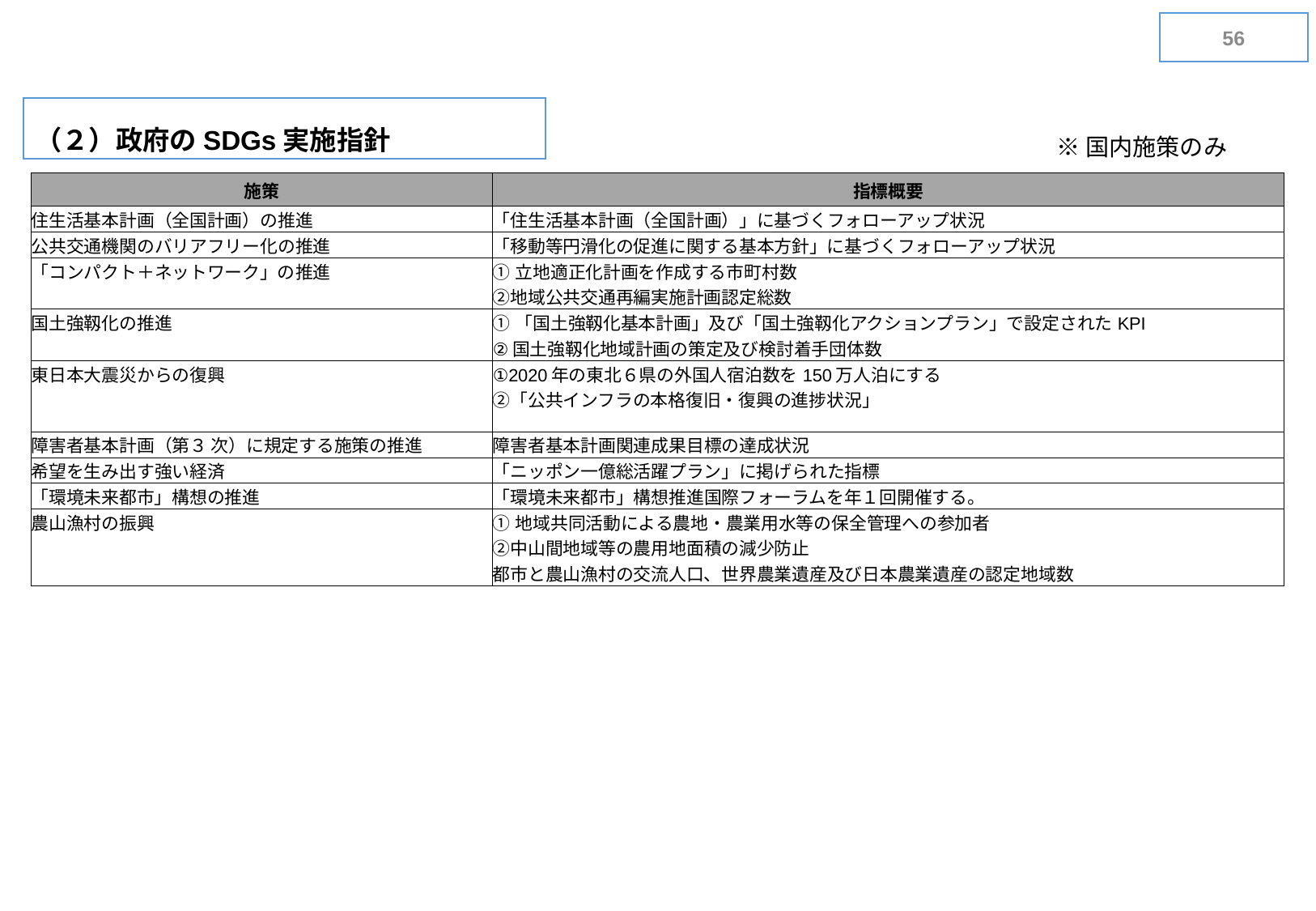

56
（２）政府のSDGs実施指針
※国内施策のみ
| 施策 | 指標概要 |
| --- | --- |
| 住生活基本計画（全国計画）の推進 | 「住生活基本計画（全国計画）」に基づくフォローアップ状況 |
| 公共交通機関のバリアフリー化の推進 | 「移動等円滑化の促進に関する基本方針」に基づくフォローアップ状況 |
| 「コンパクト＋ネットワーク」の推進 | ①立地適正化計画を作成する市町村数 ②地域公共交通再編実施計画認定総数 |
| 国土強靱化の推進 | ①「国土強靱化基本計画」及び「国土強靱化アクションプラン」で設定されたKPI ②国土強靱化地域計画の策定及び検討着手団体数 |
| 東日本大震災からの復興 | ①2020年の東北６県の外国人宿泊数を150万人泊にする ②「公共インフラの本格復旧・復興の進捗状況」 |
| 障害者基本計画（第３ 次）に規定する施策の推進 | 障害者基本計画関連成果目標の達成状況 |
| 希望を生み出す強い経済 | 「ニッポン一億総活躍プラン」に掲げられた指標 |
| 「環境未来都市」構想の推進 | 「環境未来都市」構想推進国際フォーラムを年１回開催する。 |
| 農山漁村の振興 | ①地域共同活動による農地・農業用水等の保全管理への参加者 ②中山間地域等の農用地面積の減少防止 都市と農山漁村の交流人口、世界農業遺産及び日本農業遺産の認定地域数 |